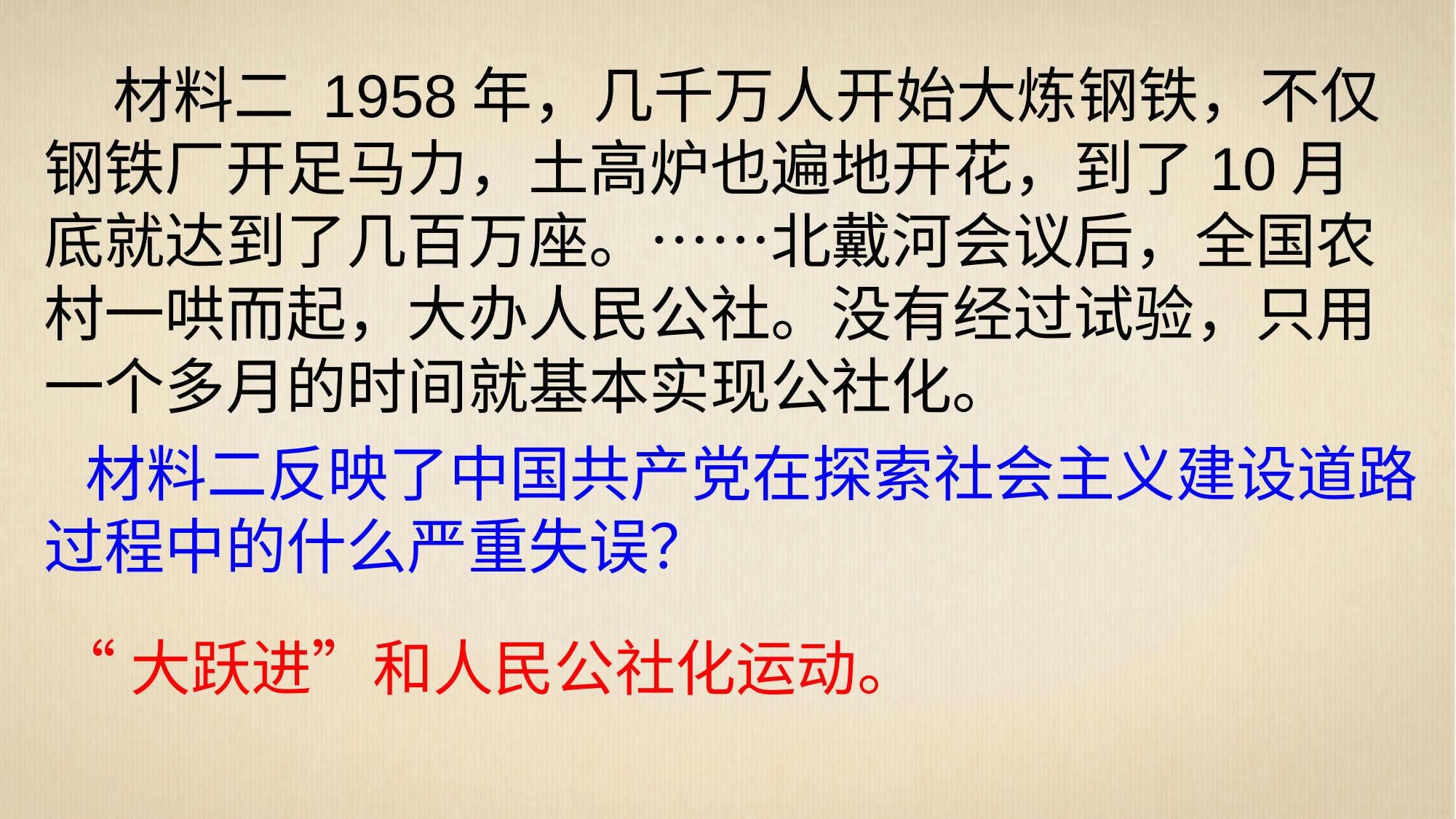

材料二 1958年，几千万人开始大炼钢铁，不仅钢铁厂开足马力，土高炉也遍地开花，到了10月底就达到了几百万座。……北戴河会议后，全国农村一哄而起，大办人民公社。没有经过试验，只用一个多月的时间就基本实现公社化。
  材料二反映了中国共产党在探索社会主义建设道路过程中的什么严重失误？
“大跃进”和人民公社化运动。